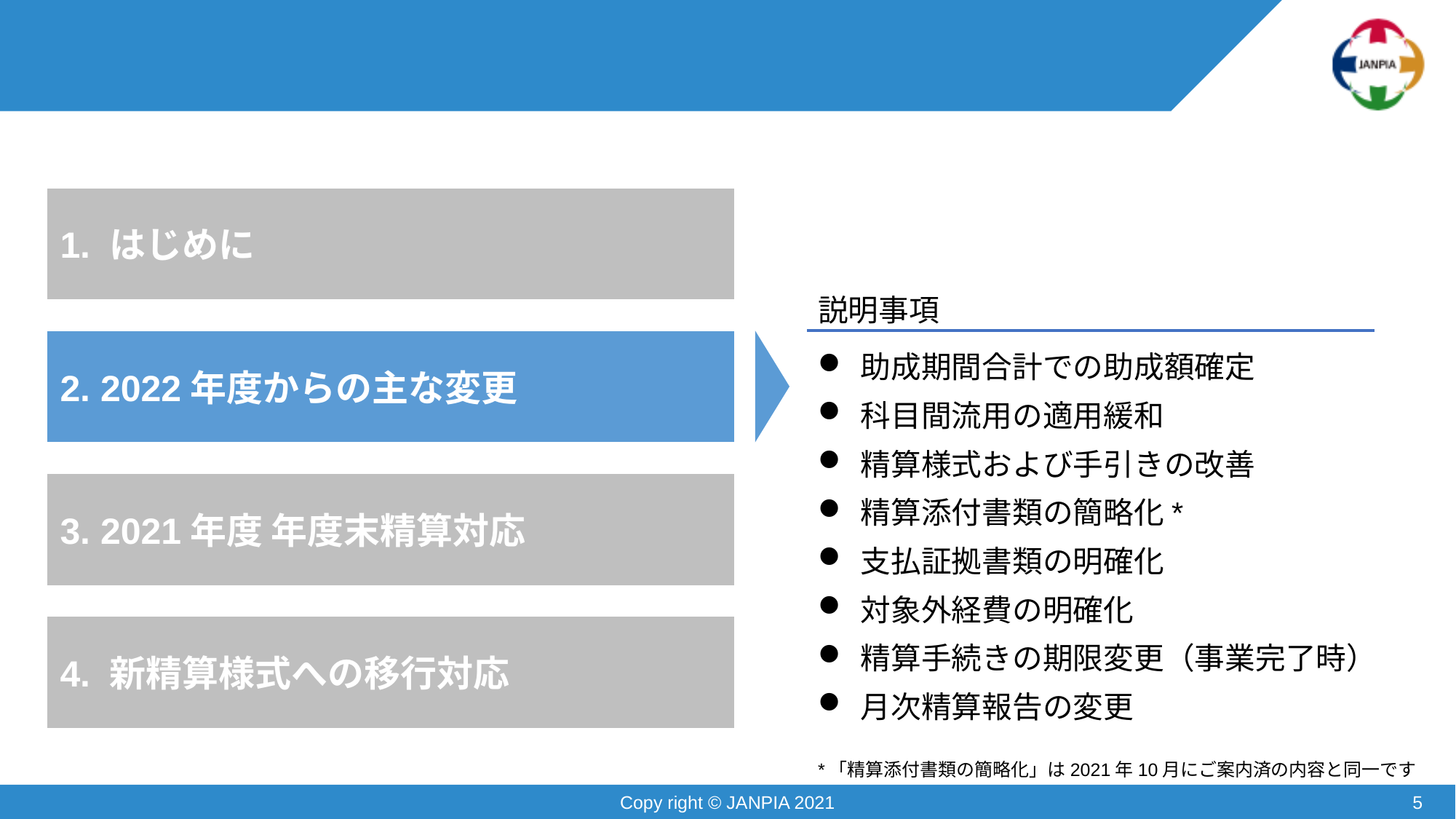

#
1. はじめに
説明事項
2. 2022年度からの主な変更
助成期間合計での助成額確定
科目間流用の適用緩和
精算様式および手引きの改善
精算添付書類の簡略化*
支払証拠書類の明確化
対象外経費の明確化
精算手続きの期限変更（事業完了時）
月次精算報告の変更
*「精算添付書類の簡略化」は2021年10月にご案内済の内容と同一です

3. 2021年度 年度末精算対応
4. 新精算様式への移行対応
Copy right © JANPIA 2021
5